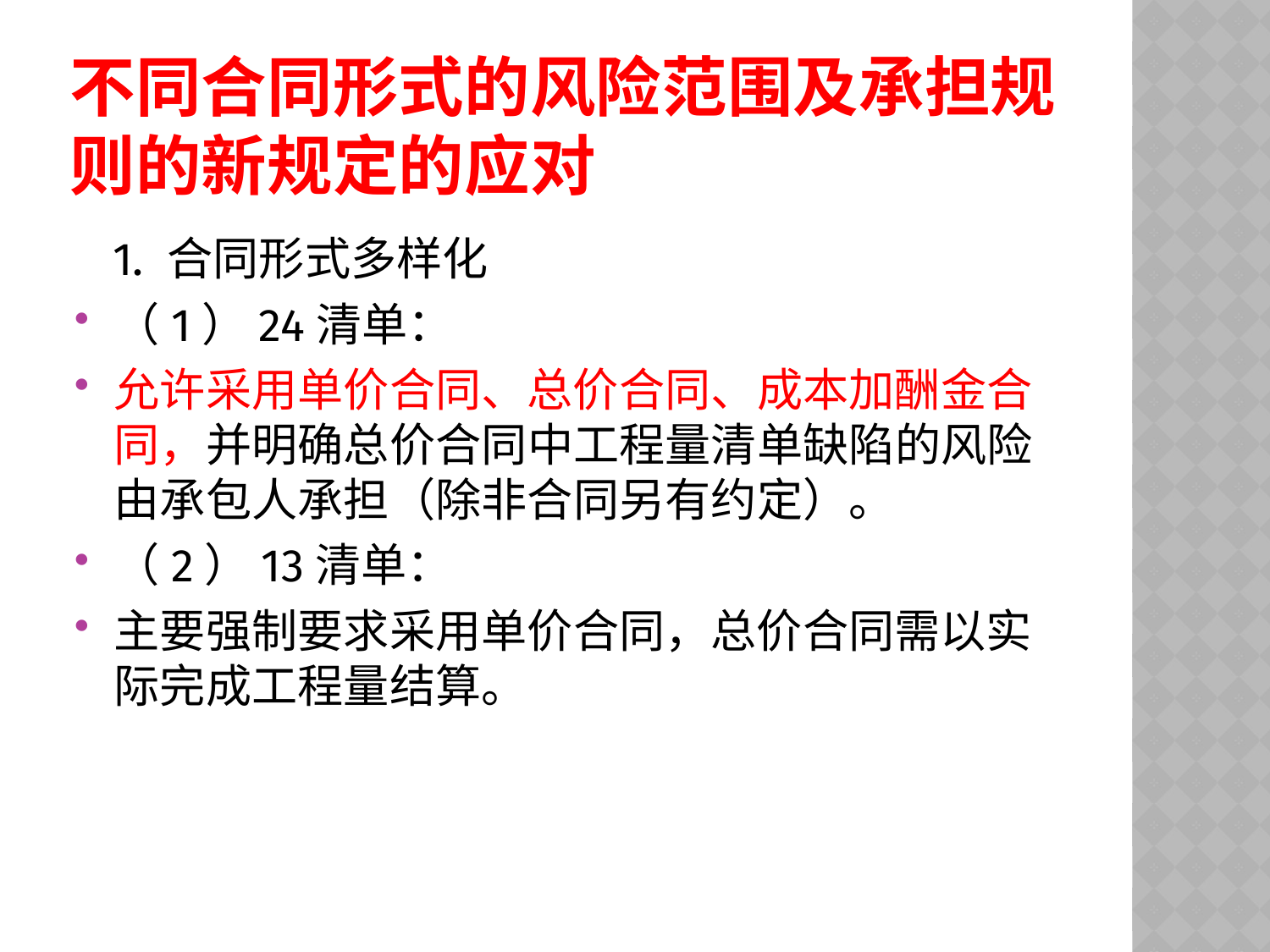

# 不同合同形式的风险范围及承担规则的新规定的应对
   1. 合同形式多样化
（1）24清单：
允许采用单价合同、总价合同、成本加酬金合同，并明确总价合同中工程量清单缺陷的风险由承包人承担（除非合同另有约定）。
（2）13清单：
主要强制要求采用单价合同，总价合同需以实际完成工程量结算。